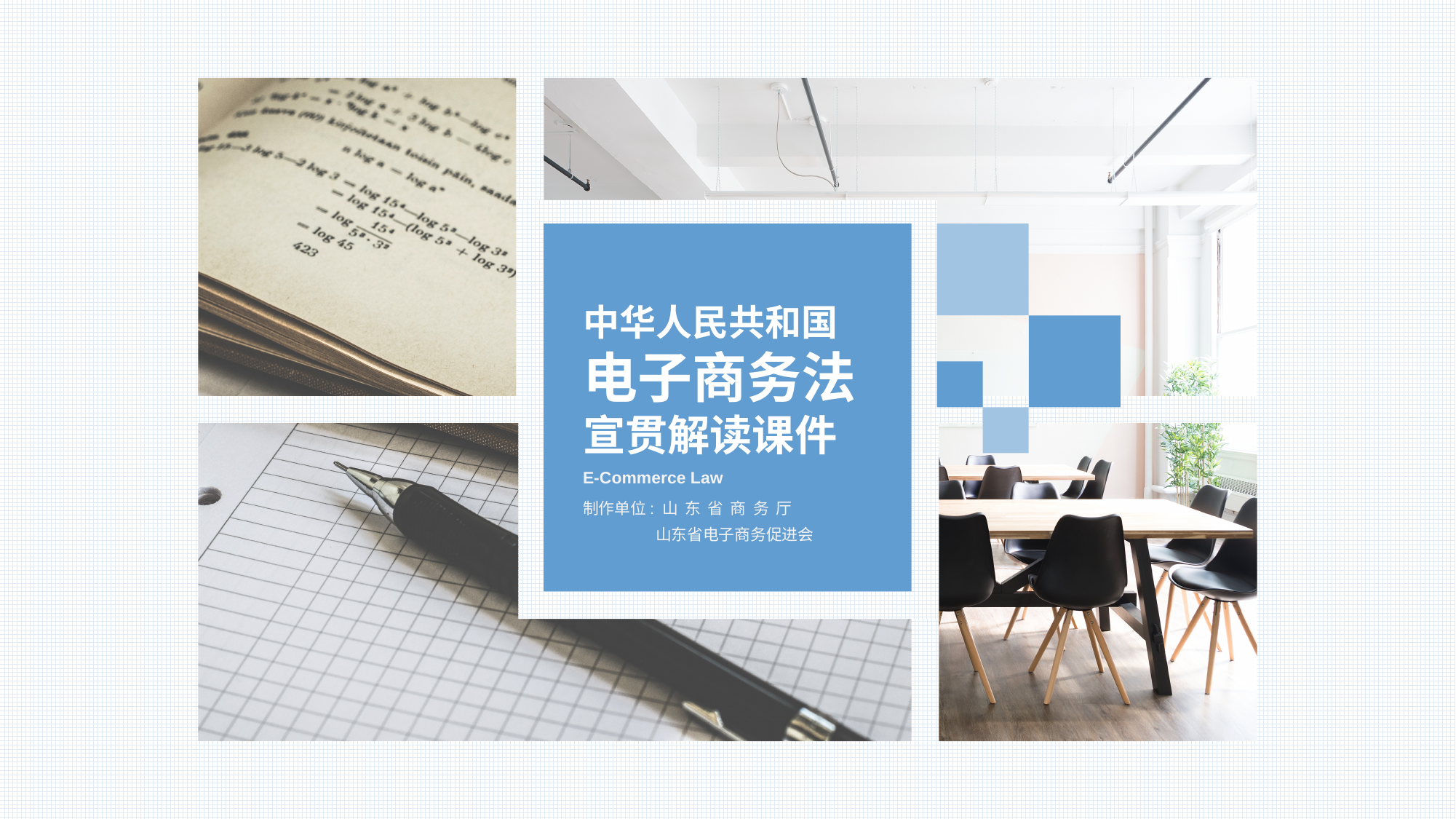

中华人民共和国
电子商务法
宣贯解读课件
E-Commerce Law

制作单位: 山  东  省  商  务  厅
                    山东省电子商务促进会